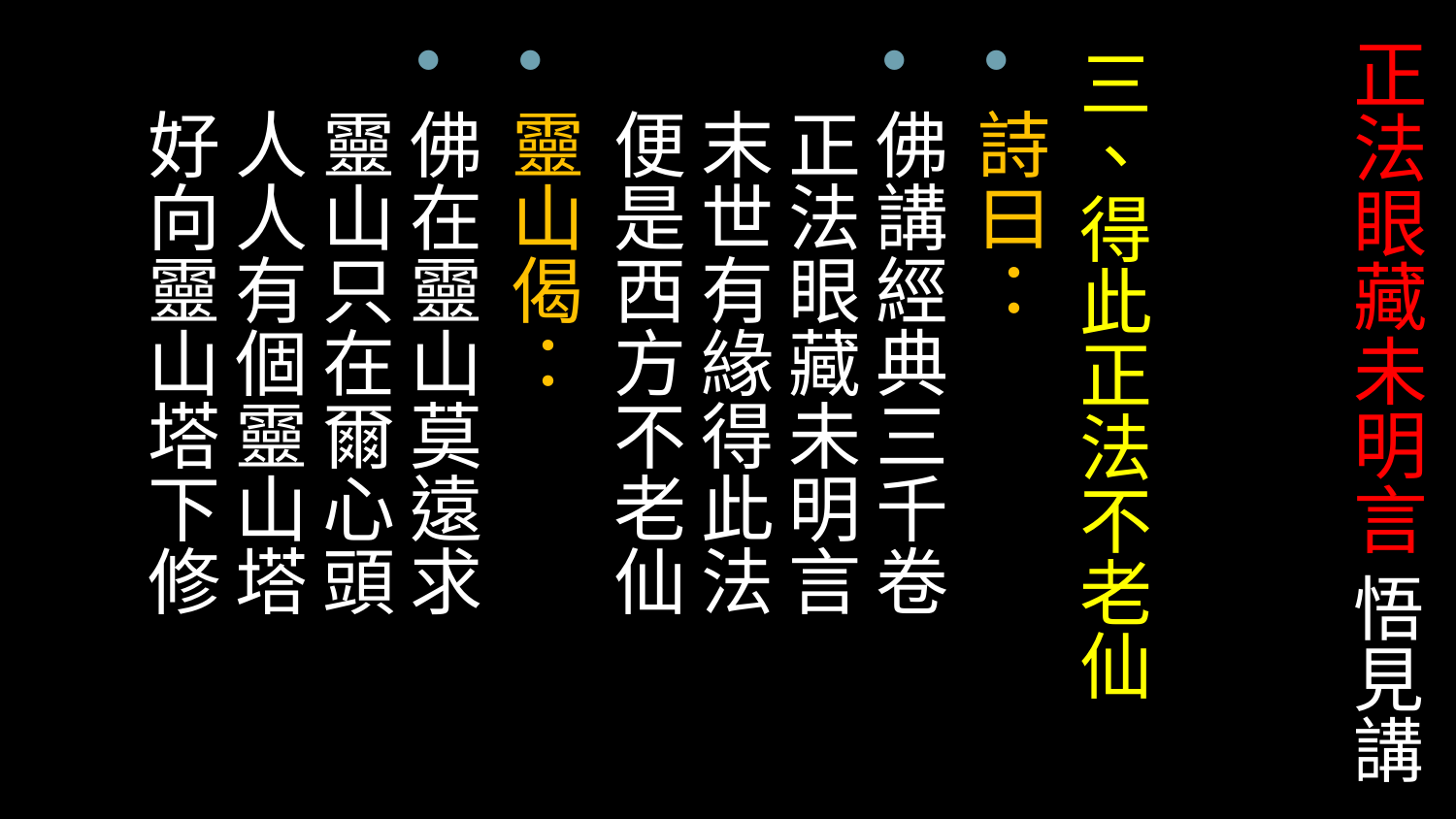

三、得此正法不老仙
詩曰：
佛講經典三千卷 
正法眼藏未明言 
末世有緣得此法 
便是西方不老仙
靈山偈：
佛在靈山莫遠求 
靈山只在爾心頭 
人人有個靈山塔 
好向靈山塔下修

# 正法眼藏未明言 悟見講